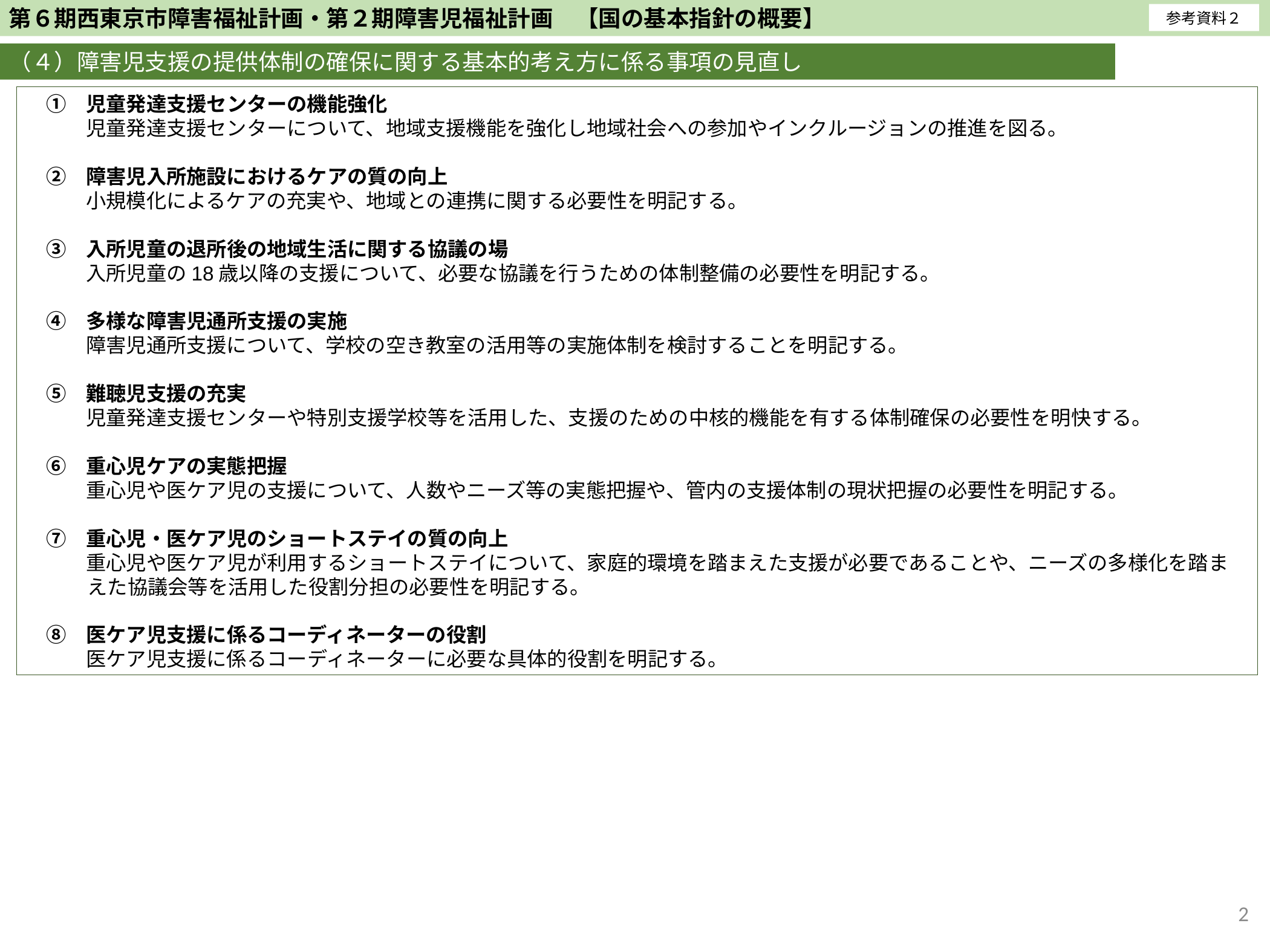

第６期西東京市障害福祉計画・第２期障害児福祉計画　【国の基本指針の概要】
参考資料２
（４）障害児支援の提供体制の確保に関する基本的考え方に係る事項の見直し
　①　児童発達支援センターの機能強化
　　　児童発達支援センターについて、地域支援機能を強化し地域社会への参加やインクルージョンの推進を図る。

　②　障害児入所施設におけるケアの質の向上
　　　小規模化によるケアの充実や、地域との連携に関する必要性を明記する。

　③　入所児童の退所後の地域生活に関する協議の場
　　　入所児童の18歳以降の支援について、必要な協議を行うための体制整備の必要性を明記する。

　④　多様な障害児通所支援の実施
　　　障害児通所支援について、学校の空き教室の活用等の実施体制を検討することを明記する。

　⑤　難聴児支援の充実
　　　児童発達支援センターや特別支援学校等を活用した、支援のための中核的機能を有する体制確保の必要性を明快する。

　⑥　重心児ケアの実態把握
　　　重心児や医ケア児の支援について、人数やニーズ等の実態把握や、管内の支援体制の現状把握の必要性を明記する。

　⑦　重心児・医ケア児のショートステイの質の向上
　　　重心児や医ケア児が利用するショートステイについて、家庭的環境を踏まえた支援が必要であることや、ニーズの多様化を踏まえた協議会等を活用した役割分担の必要性を明記する。

　⑧　医ケア児支援に係るコーディネーターの役割
　　　医ケア児支援に係るコーディネーターに必要な具体的役割を明記する。
2